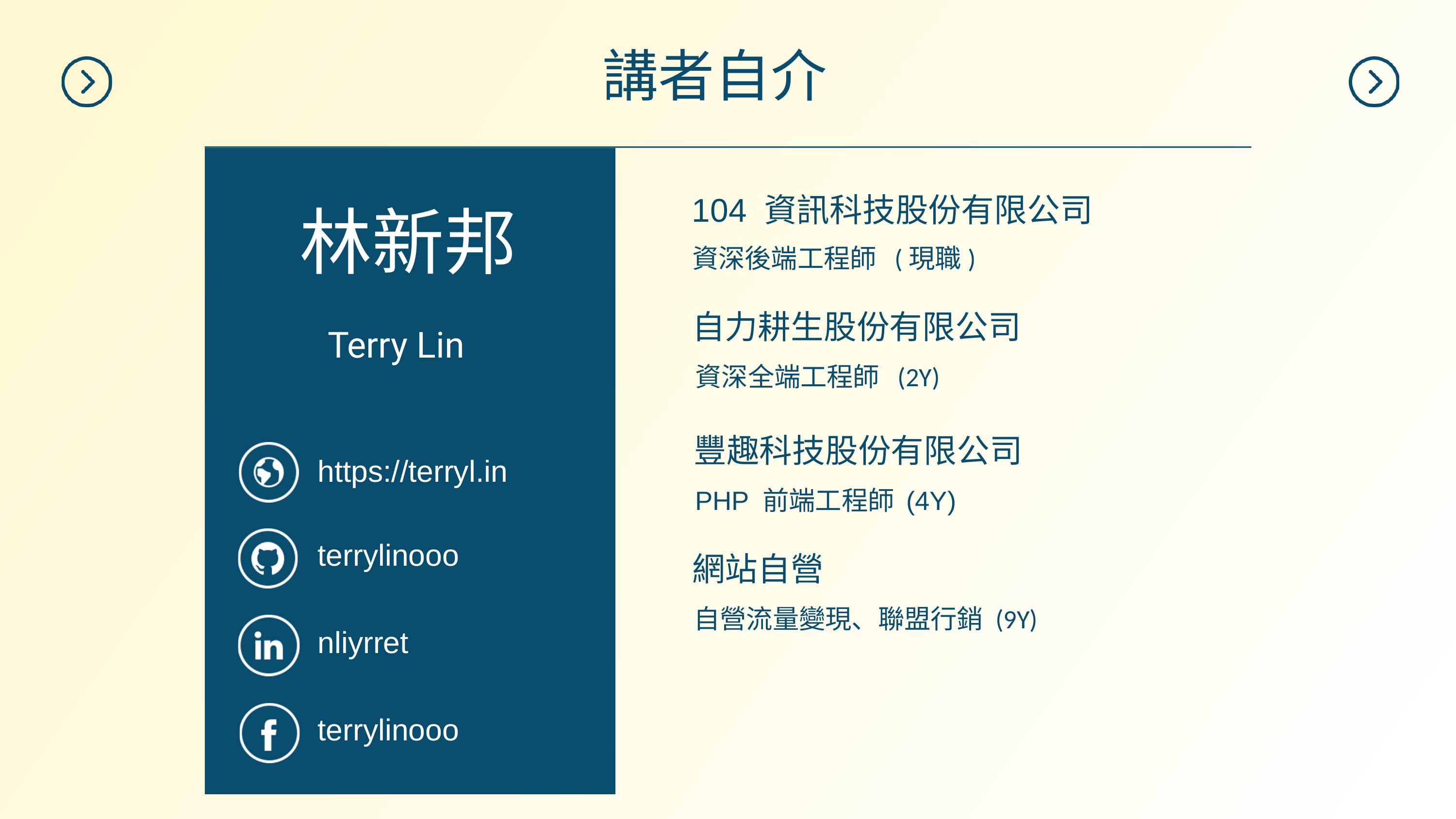

講者自介

104 資訊科技股份有限公司

林新邦
資深後端工程師  (現職)
自力耕生股份有限公司

Terry Lin
資深全端工程師  (2Y)
豐趣科技股份有限公司

https://terryl.in
PHP 前端工程師 (4Y)

terrylinooo
網站自營

自營流量變現、聯盟行銷 (9Y)

nliyrret

terrylinooo